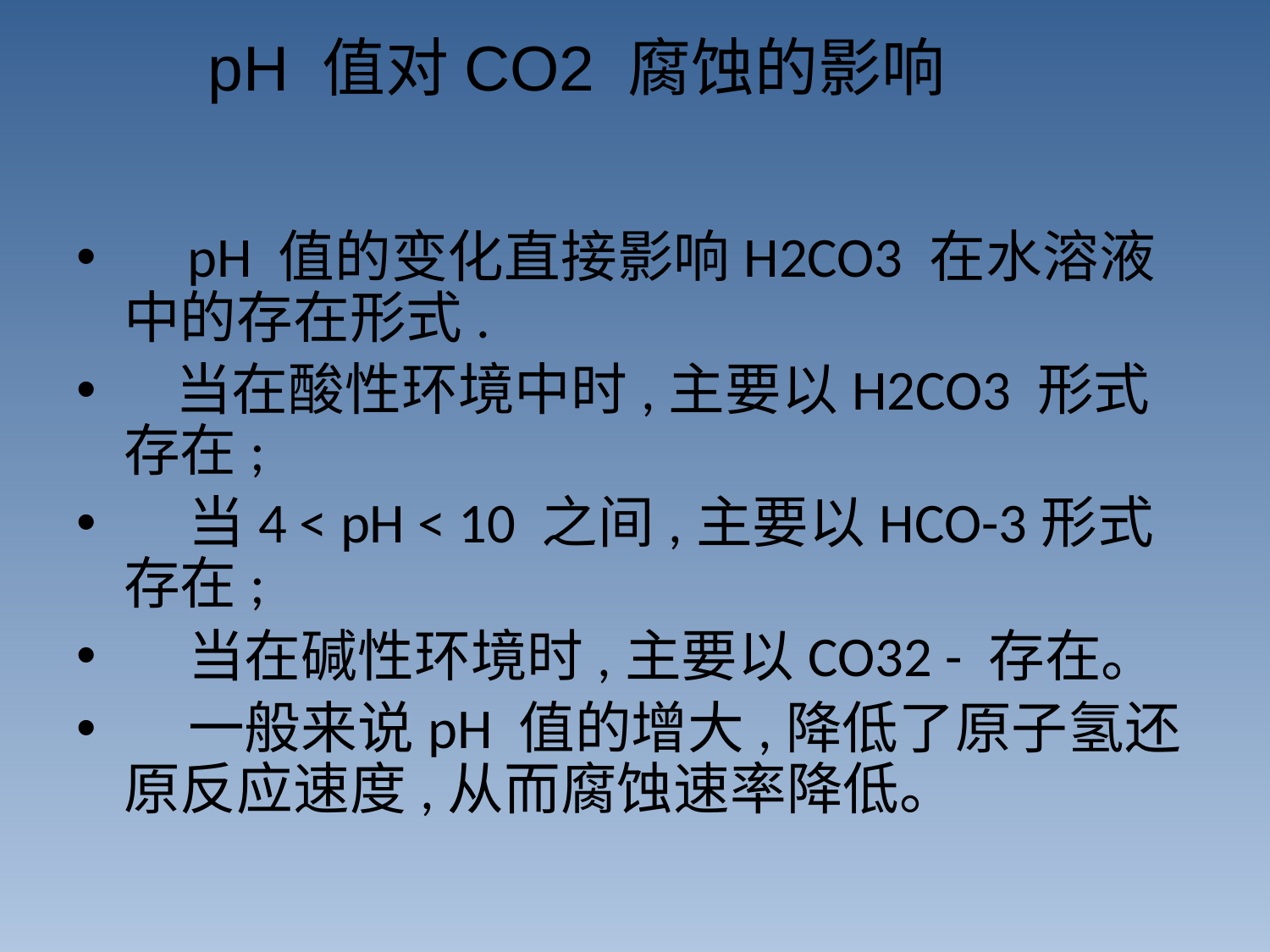

# pH 值对CO2 腐蚀的影响
     pH 值的变化直接影响H2CO3 在水溶液中的存在形式.
   当在酸性环境中时,主要以H2CO3 形式存在;
    当4 < pH < 10 之间,主要以HCO-3形式存在;
    当在碱性环境时,主要以CO32 - 存在。
    一般来说pH 值的增大,降低了原子氢还原反应速度,从而腐蚀速率降低。